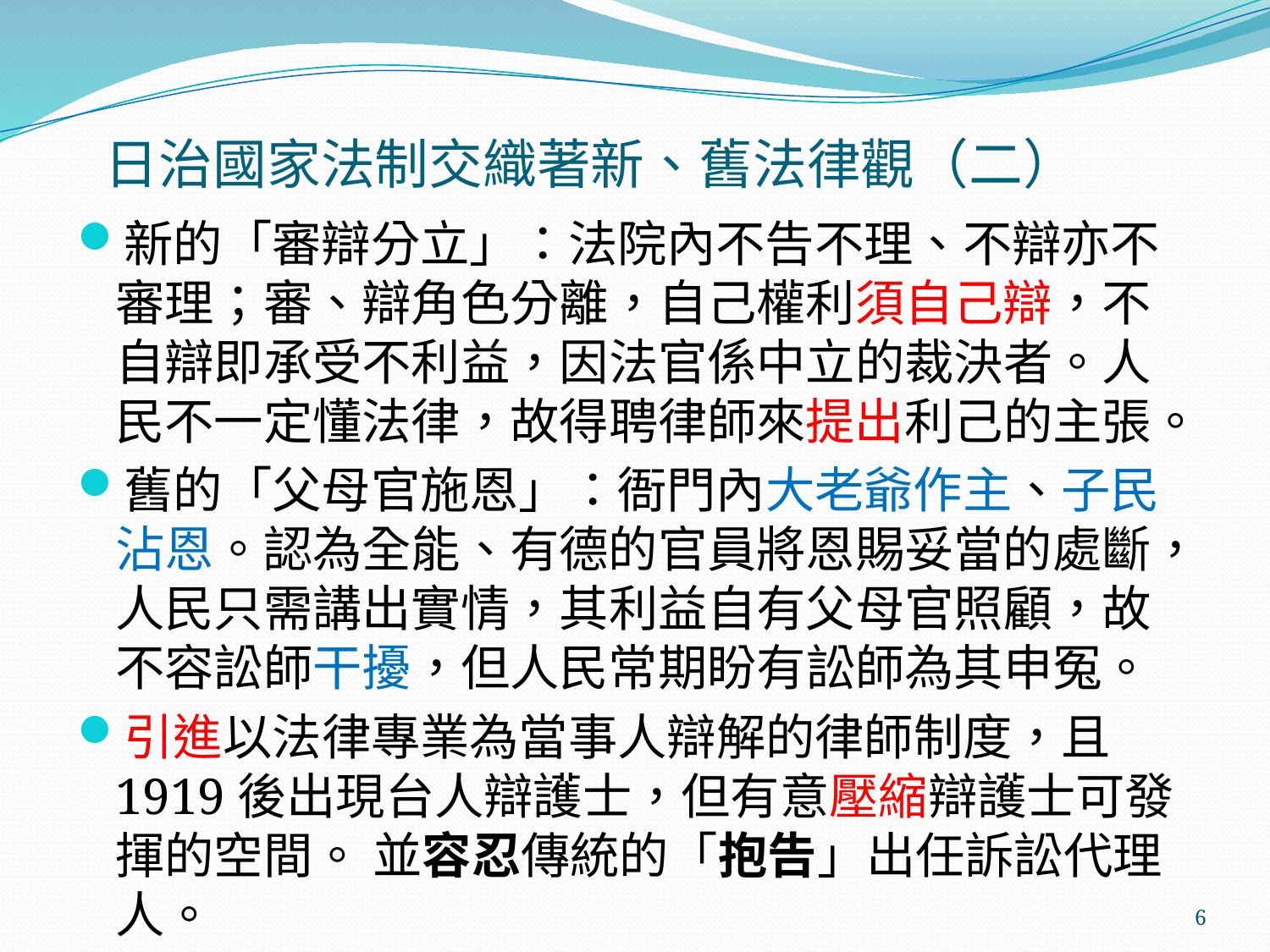

# 日治國家法制交織著新、舊法律觀（二）
新的「審辯分立」：法院內不告不理、不辯亦不審理；審、辯角色分離，自己權利須自己辯，不自辯即承受不利益，因法官係中立的裁決者。人民不一定懂法律，故得聘律師來提出利己的主張。
舊的「父母官施恩」：衙門內大老爺作主、子民沾恩。認為全能、有德的官員將恩賜妥當的處斷，人民只需講出實情，其利益自有父母官照顧，故不容訟師干擾，但人民常期盼有訟師為其申冤。
引進以法律專業為當事人辯解的律師制度，且1919後出現台人辯護士，但有意壓縮辯護士可發揮的空間。 並容忍傳統的「抱告」出任訴訟代理人。

6